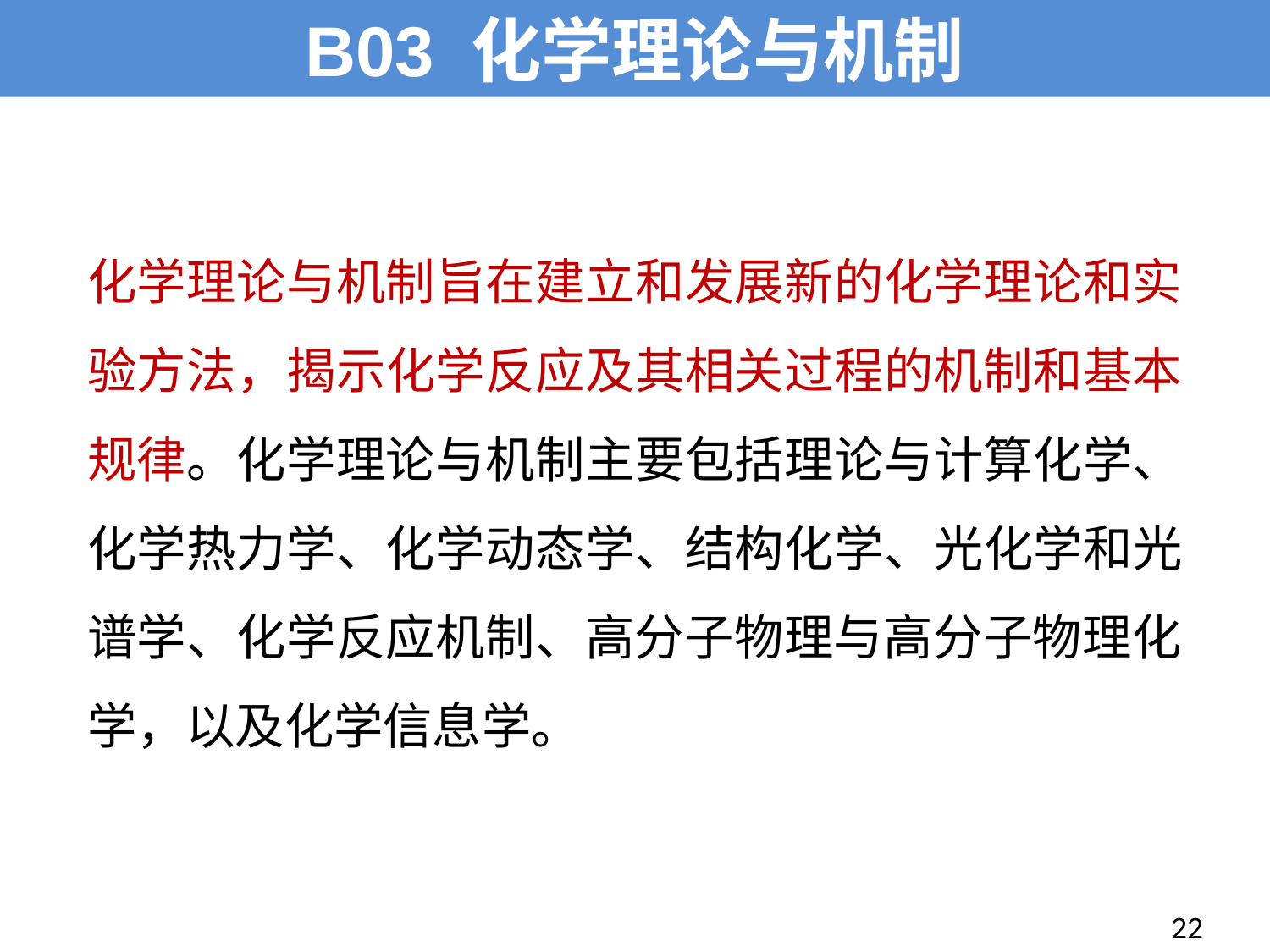

B03 化学理论与机制
化学理论与机制旨在建立和发展新的化学理论和实验方法，揭示化学反应及其相关过程的机制和基本规律。化学理论与机制主要包括理论与计算化学、化学热力学、化学动态学、结构化学、光化学和光谱学、化学反应机制、高分子物理与高分子物理化学，以及化学信息学。